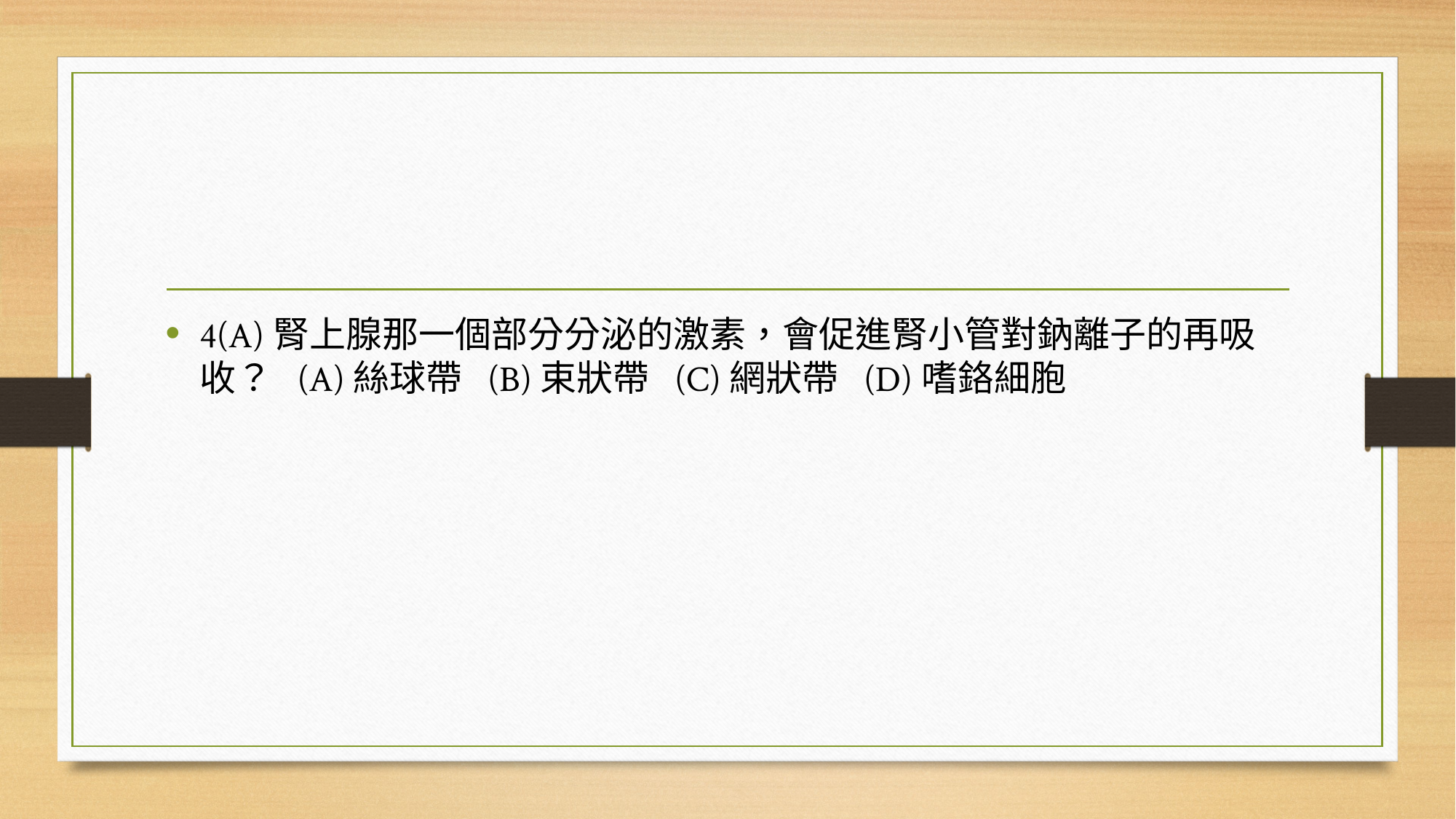

#
4(A)腎上腺那一個部分分泌的激素，會促進腎小管對鈉離子的再吸收？  (A)絲球帶  (B)束狀帶  (C)網狀帶  (D)嗜鉻細胞